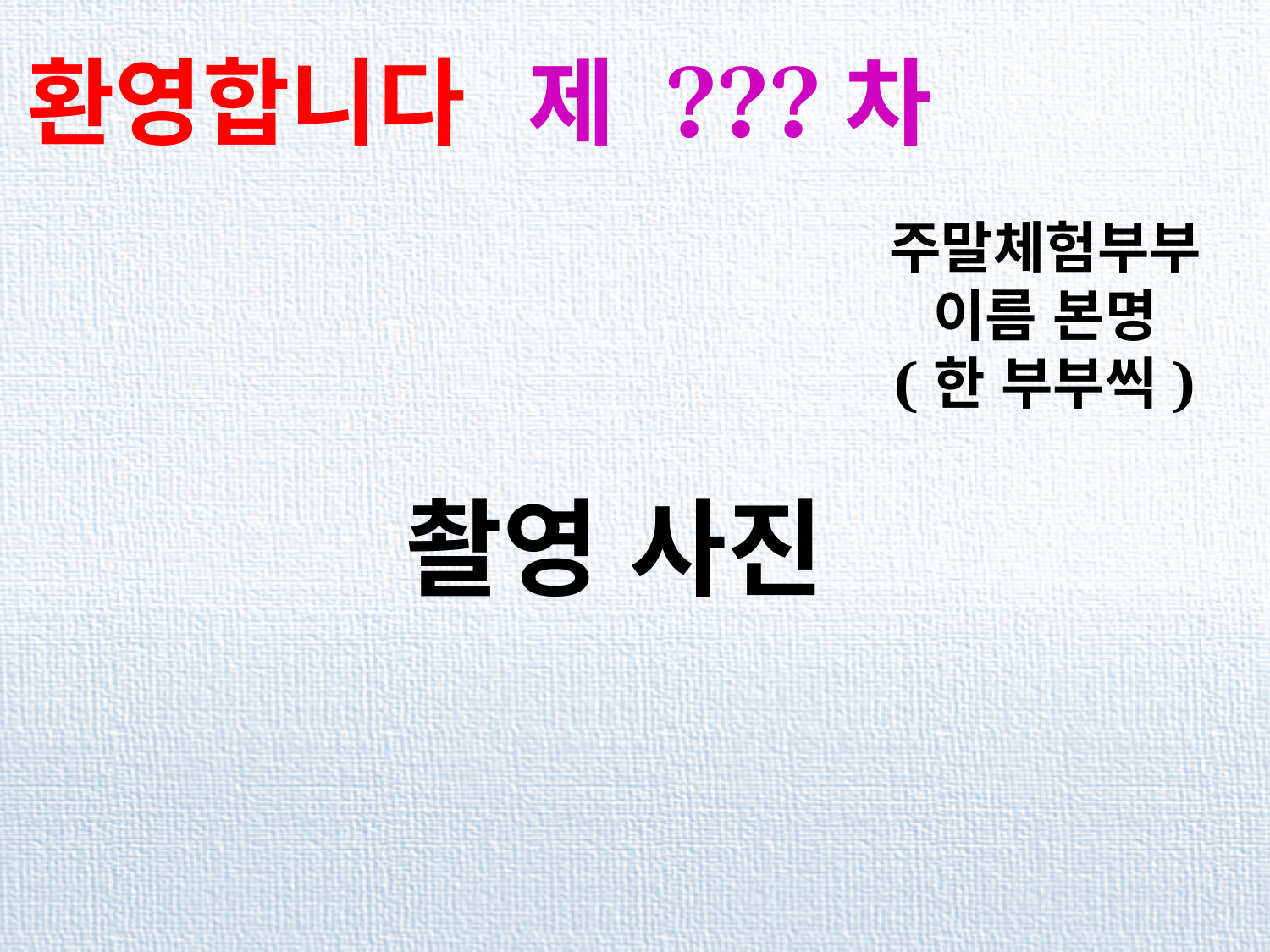

환영합니다
제 ???차
주말체험부부
이름 본명
(한 부부씩)
촬영 사진